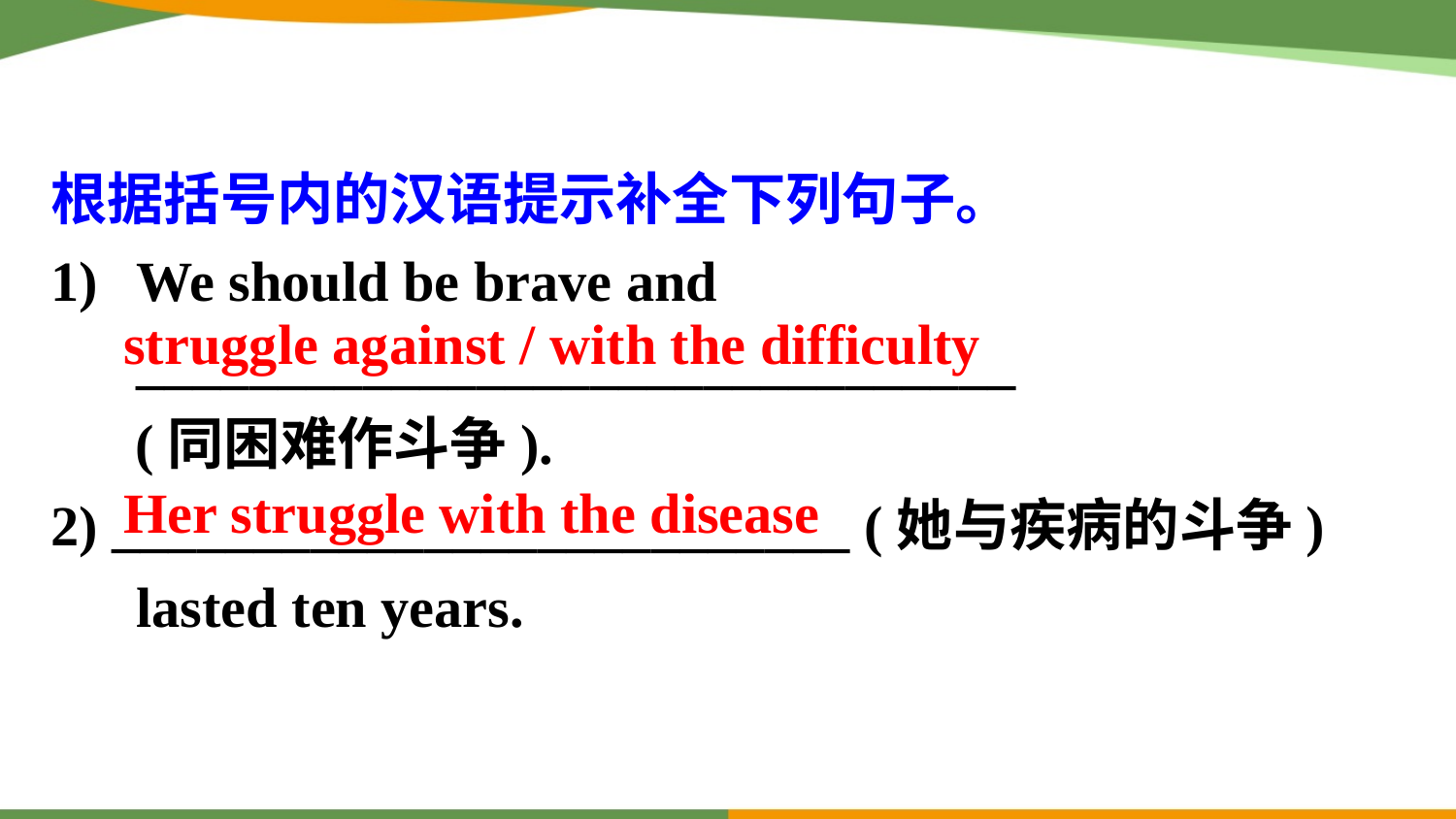

根据括号内的汉语提示补全下列句子。
We should be brave and _______________________________
      (同困难作斗争).
2) __________________________ (她与疾病的斗争) lasted ten years.
struggle against / with the difficulty
Her struggle with the disease